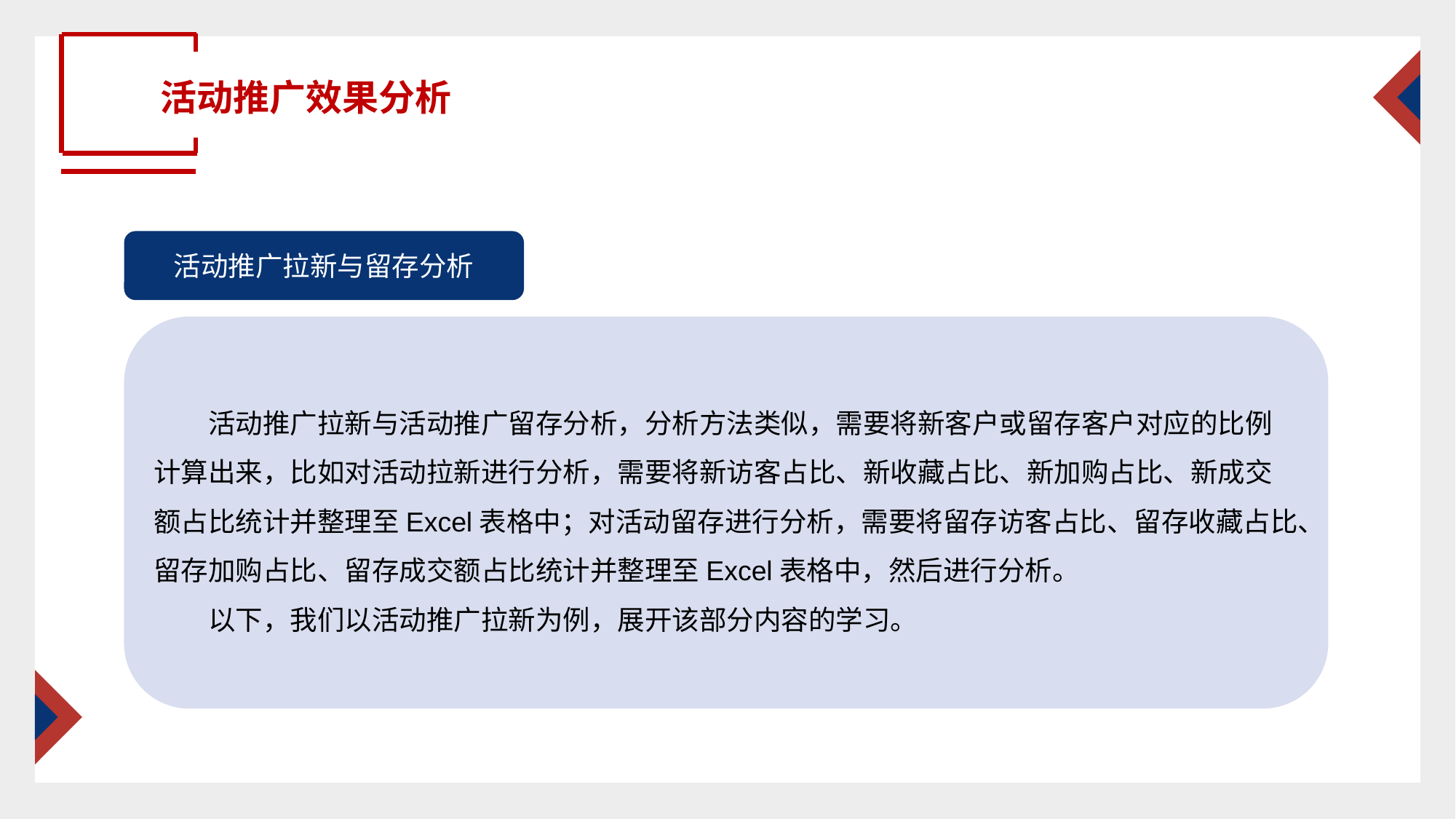

活动推广效果分析
活动推广拉新与留存分析
活动推广拉新与活动推广留存分析，分析方法类似，需要将新客户或留存客户对应的比例计算出来，比如对活动拉新进行分析，需要将新访客占比、新收藏占比、新加购占比、新成交额占比统计并整理至Excel表格中；对活动留存进行分析，需要将留存访客占比、留存收藏占比、留存加购占比、留存成交额占比统计并整理至Excel表格中，然后进行分析。
以下，我们以活动推广拉新为例，展开该部分内容的学习。